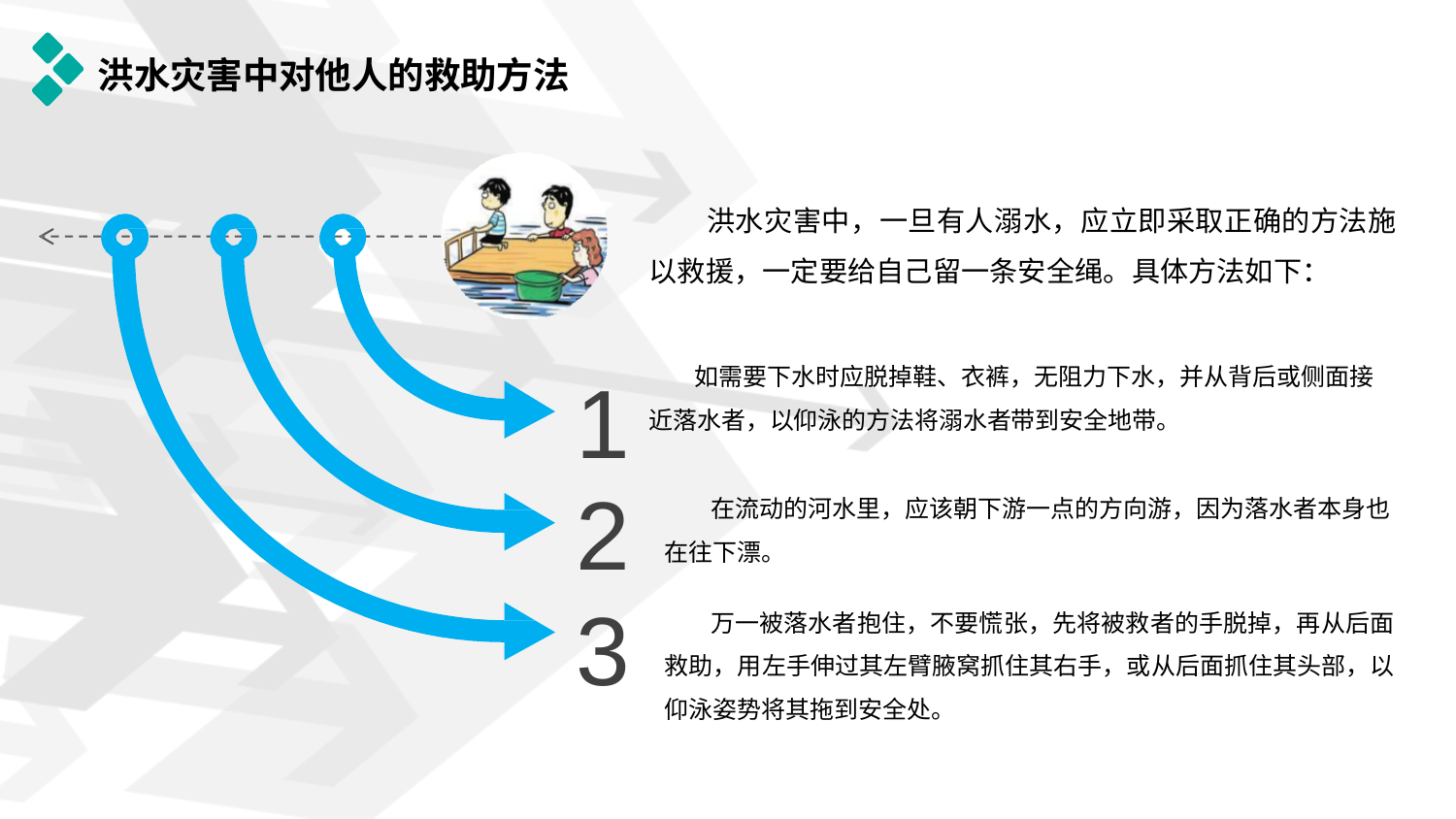

# 洪水灾害中对他人的救助方法

洪水灾害中，一旦有人溺水，应立即采取正确的方法施 以救援，一定要给自己留一条安全绳。具体方法如下：

如需要下水时应脱掉鞋、衣裤，无阻力下水，并从背后或侧面接
近落水者，以仰泳的方法将溺水者带到安全地带。
1
2
3
在流动的河水里，应该朝下游一点的方向游，因为落水者本身也 在往下漂。
万一被落水者抱住，不要慌张，先将被救者的手脱掉，再从后面 救助，用左手伸过其左臂腋窝抓住其右手，或从后面抓住其头部，以 仰泳姿势将其拖到安全处。